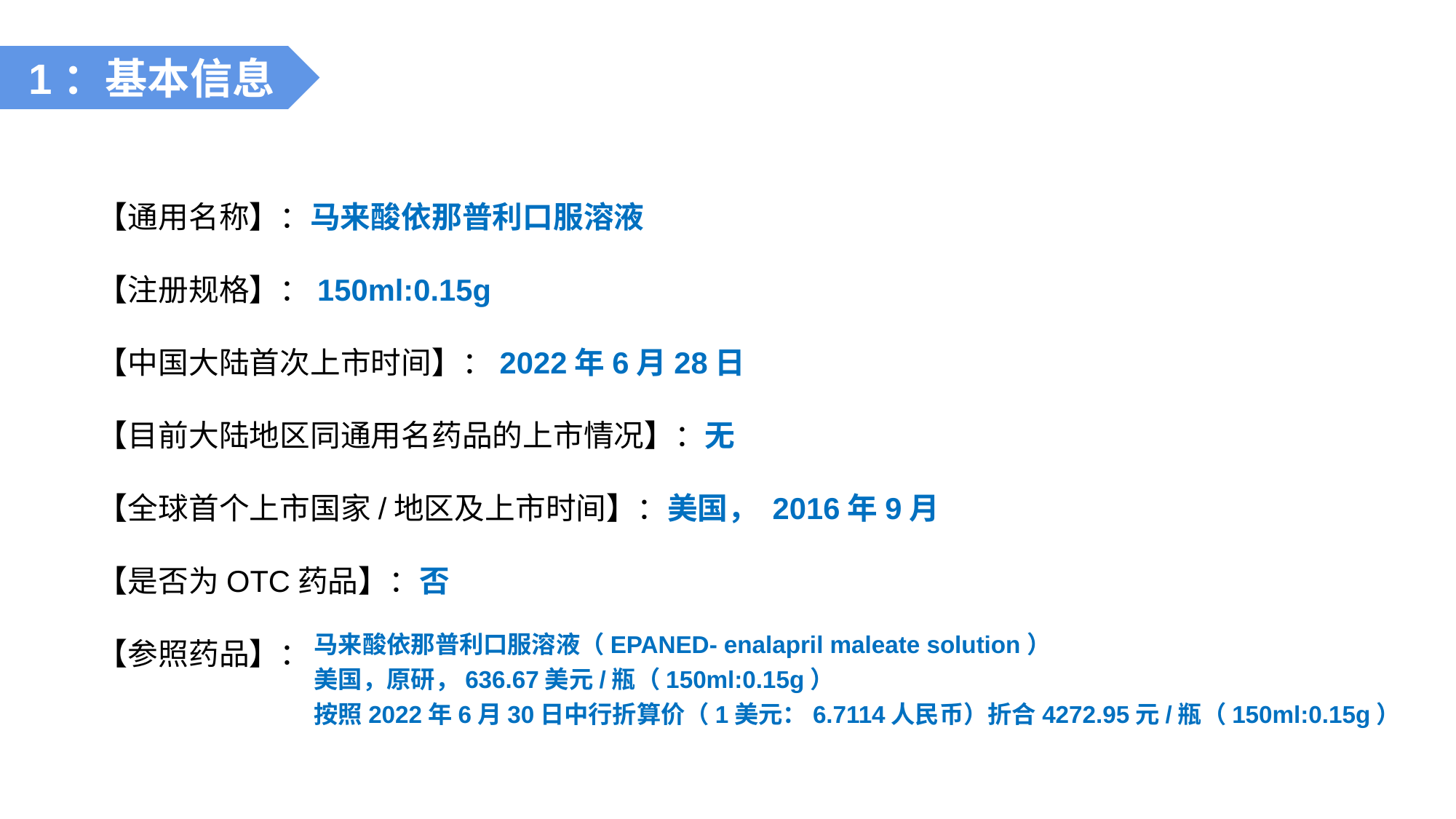

1：基本信息
【通用名称】：马来酸依那普利口服溶液
【注册规格】：150ml:0.15g
【中国大陆首次上市时间】：2022年6月28日
【目前大陆地区同通用名药品的上市情况】：无
【全球首个上市国家/地区及上市时间】：美国， 2016年9月
【是否为OTC药品】：否
【参照药品】：
马来酸依那普利口服溶液（EPANED- enalapril maleate solution）
美国，原研，636.67美元/瓶（150ml:0.15g）
按照2022年6月30日中行折算价（1美元：6.7114人民币）折合4272.95元/瓶（150ml:0.15g）